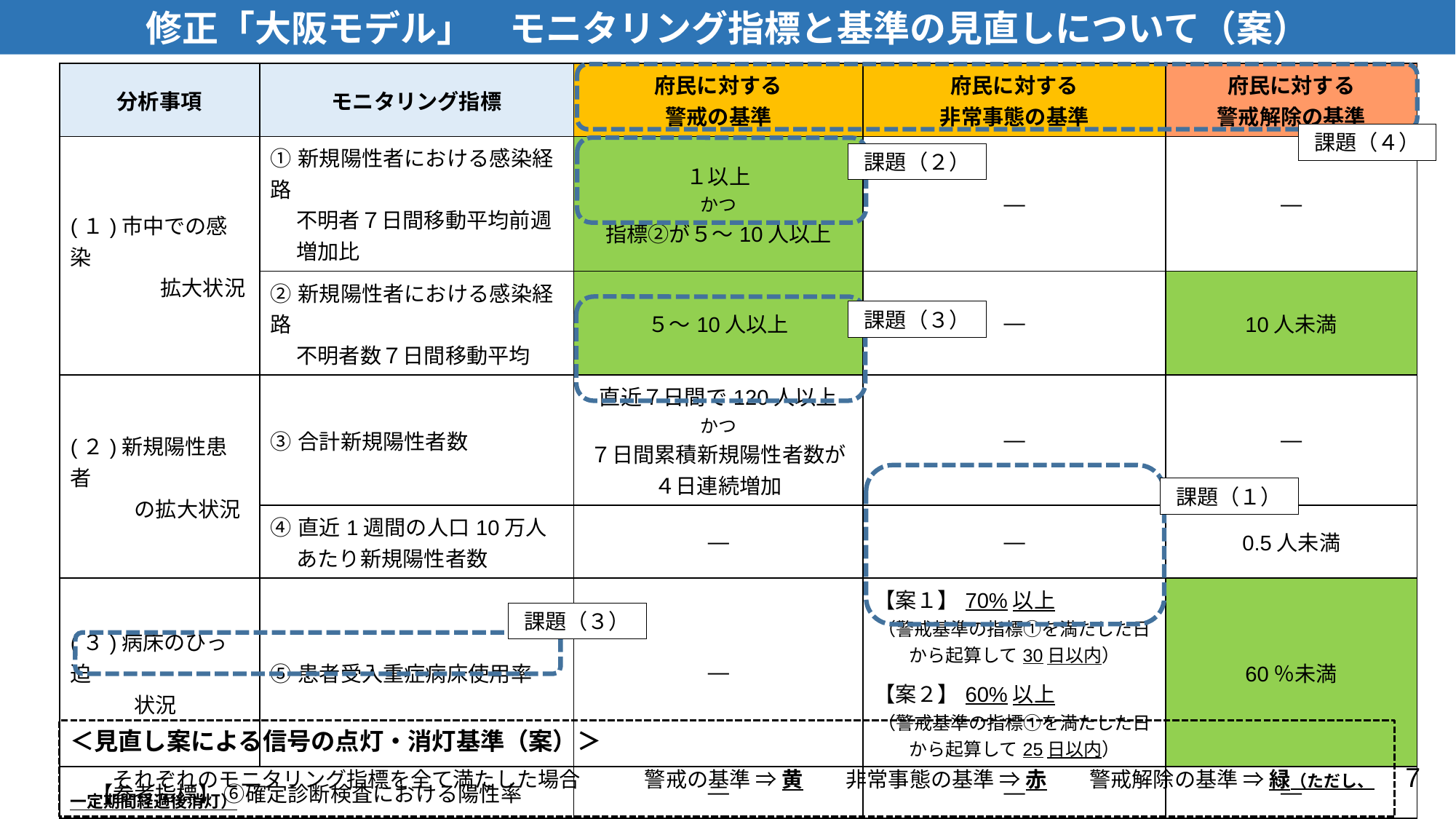

修正「大阪モデル」　モニタリング指標と基準の見直しについて（案）
| 分析事項 | モニタリング指標 | 府民に対する 警戒の基準 | 府民に対する 非常事態の基準 | 府民に対する 警戒解除の基準 |
| --- | --- | --- | --- | --- |
| (１)市中での感染　 　　　　 拡大状況 | ①新規陽性者における感染経路　 　 不明者７日間移動平均前週 　 増加比 | １以上 かつ 指標②が５～10人以上 | ― | ― |
|  | ②新規陽性者における感染経路 　 不明者数７日間移動平均 | ５～10人以上 | ― | 10人未満 |
| (２)新規陽性患者 　　　の拡大状況 | ③合計新規陽性者数 | 直近７日間で120人以上 かつ ７日間累積新規陽性者数が４日連続増加 | ― | ― |
|  | ④直近1週間の人口10万人 　 あたり新規陽性者数 | ― | ― | 0.5人未満 |
| (３)病床のひっ迫 　　　状況 | ⑤患者受入重症病床使用率 | ― | 【案１】70%以上 （警戒基準の指標①を満たした日から起算して30日以内） 【案２】60%以上 （警戒基準の指標①を満たした日から起算して25日以内） | 60％未満 |
| 【参考指標】 ⑥確定診断検査における陽性率 |  | ― | ― | ― |
| (参考)３月下旬の実績値等に当てはめた場合 |  | 4/1 | 4/7(案１)、4/4(案２) | 5/16 |

課題（４）

課題（２）

課題（３）

課題（１）
課題（３）

＜見直し案による信号の点灯・消灯基準（案）＞

　　それぞれのモニタリング指標を全て満たした場合　　　警戒の基準 ⇒ 黄　　非常事態の基準 ⇒ 赤　　警戒解除の基準 ⇒ 緑（ただし、一定期間経過後消灯）
7